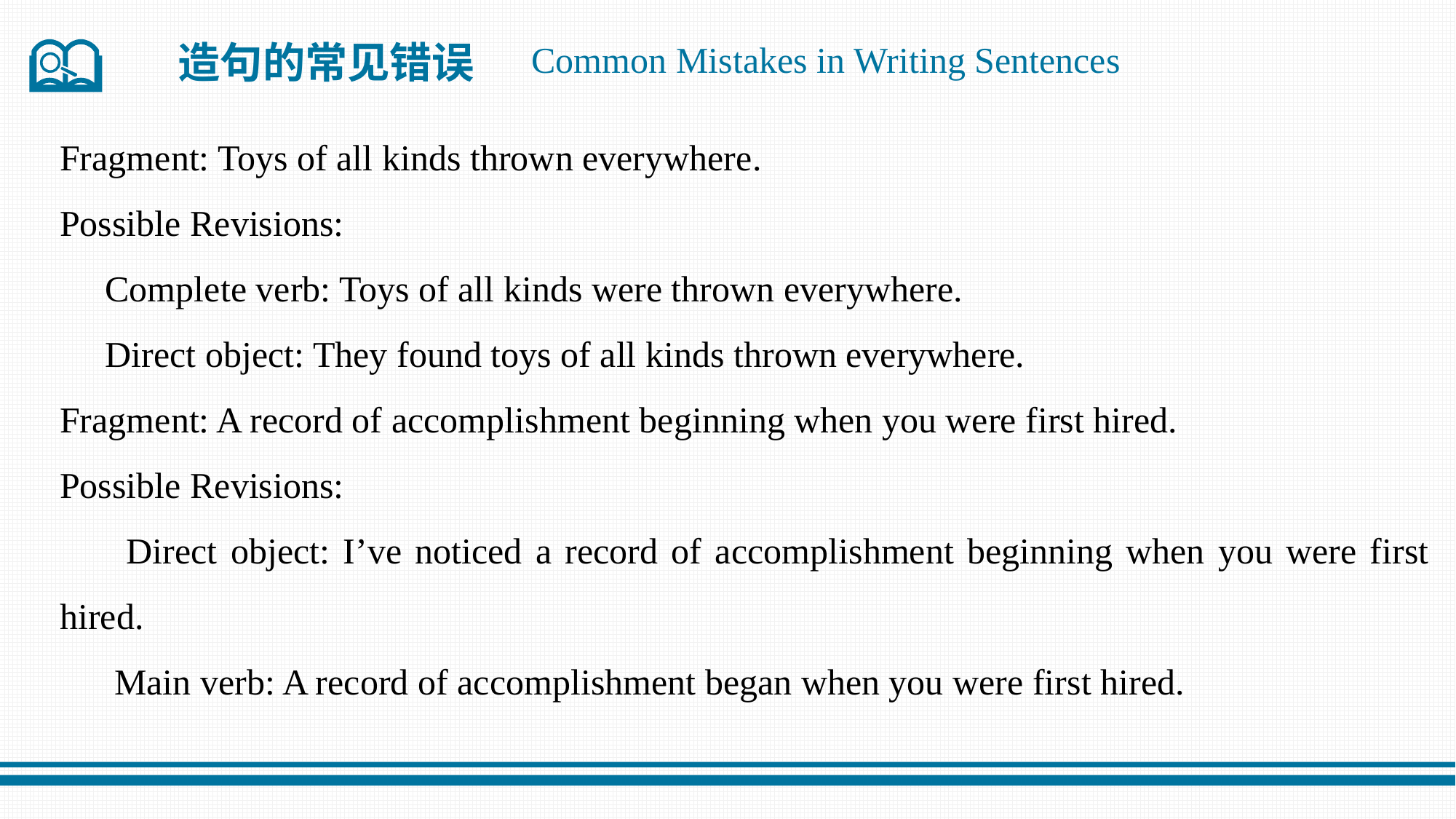

造句的常见错误
Common Mistakes in Writing Sentences
Fragment: Toys of all kinds thrown everywhere.
Possible Revisions:
     Complete verb: Toys of all kinds were thrown everywhere.
     Direct object: They found toys of all kinds thrown everywhere.
Fragment: A record of accomplishment beginning when you were first hired.
Possible Revisions:
     Direct object: I’ve noticed a record of accomplishment beginning when you were first hired.
      Main verb: A record of accomplishment began when you were first hired.